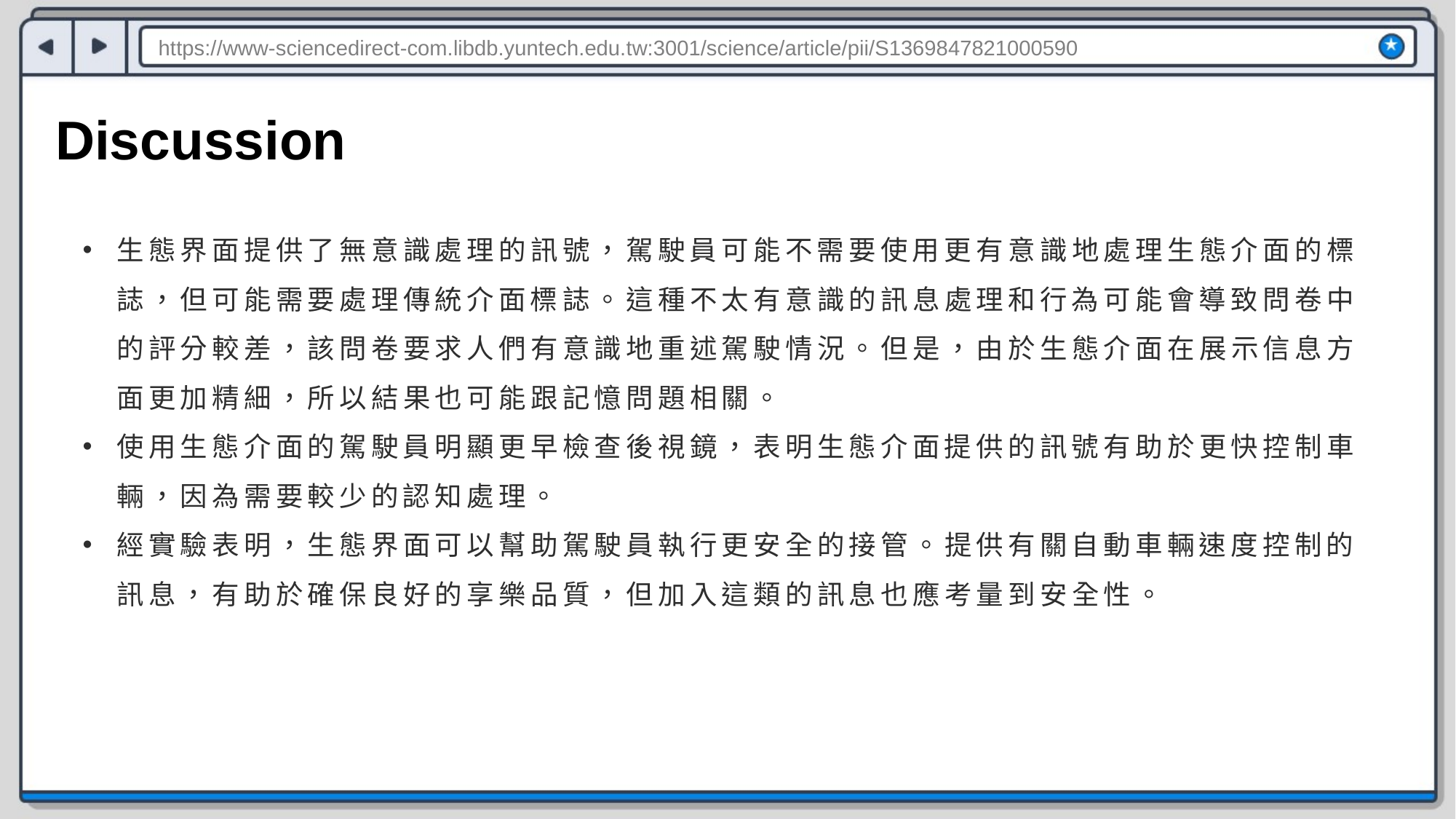

https://www-sciencedirect-com.libdb.yuntech.edu.tw:3001/science/article/pii/S1369847821000590
Discussion
生態界面提供了無意識處理的訊號，駕駛員可能不需要使用更有意識地處理生態介面的標誌，但可能需要處理傳統介面標誌。這種不太有意識的訊息處理和行為可能會導致問卷中的評分較差，該問卷要求人們有意識地重述駕駛情況。但是，由於生態介面在展示信息方面更加精細，所以結果也可能跟記憶問題相關。
使用生態介面的駕駛員明顯更早檢查後視鏡，表明生態介面提供的訊號有助於更快控制車輛，因為需要較少的認知處理。
經實驗表明，生態界面可以幫助駕駛員執行更安全的接管。提供有關自動車輛速度控制的訊息，有助於確保良好的享樂品質，但加入這類的訊息也應考量到安全性。